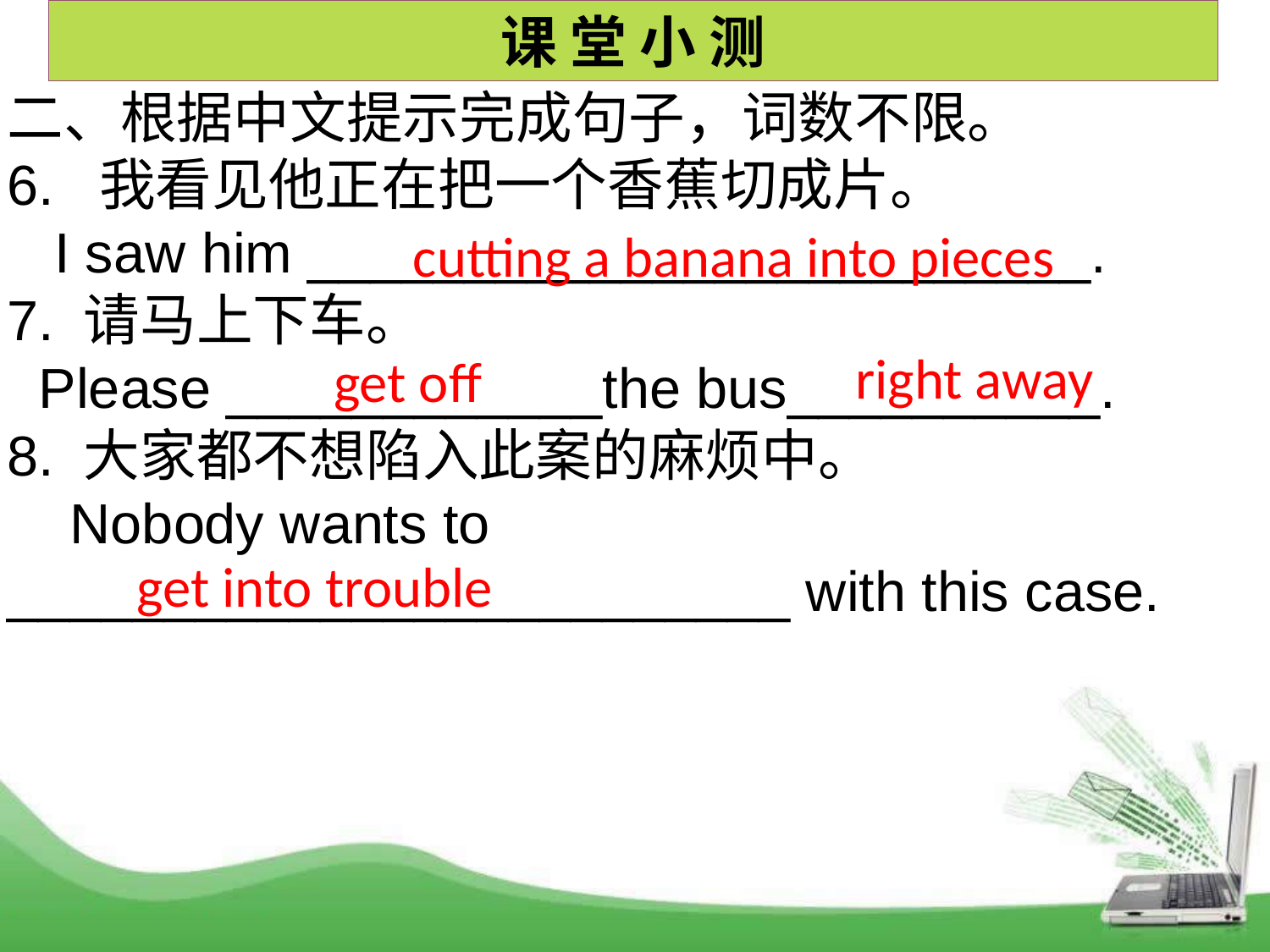

课 堂 小 测
二、根据中文提示完成句子，词数不限。
6.  我看见他正在把一个香蕉切成片。
   I saw him _________________________.
7. 请马上下车。
  Please ____________the bus__________.
8. 大家都不想陷入此案的麻烦中。
    Nobody wants to _________________________ with this case.

cutting a banana into pieces
right away

get off
get into trouble